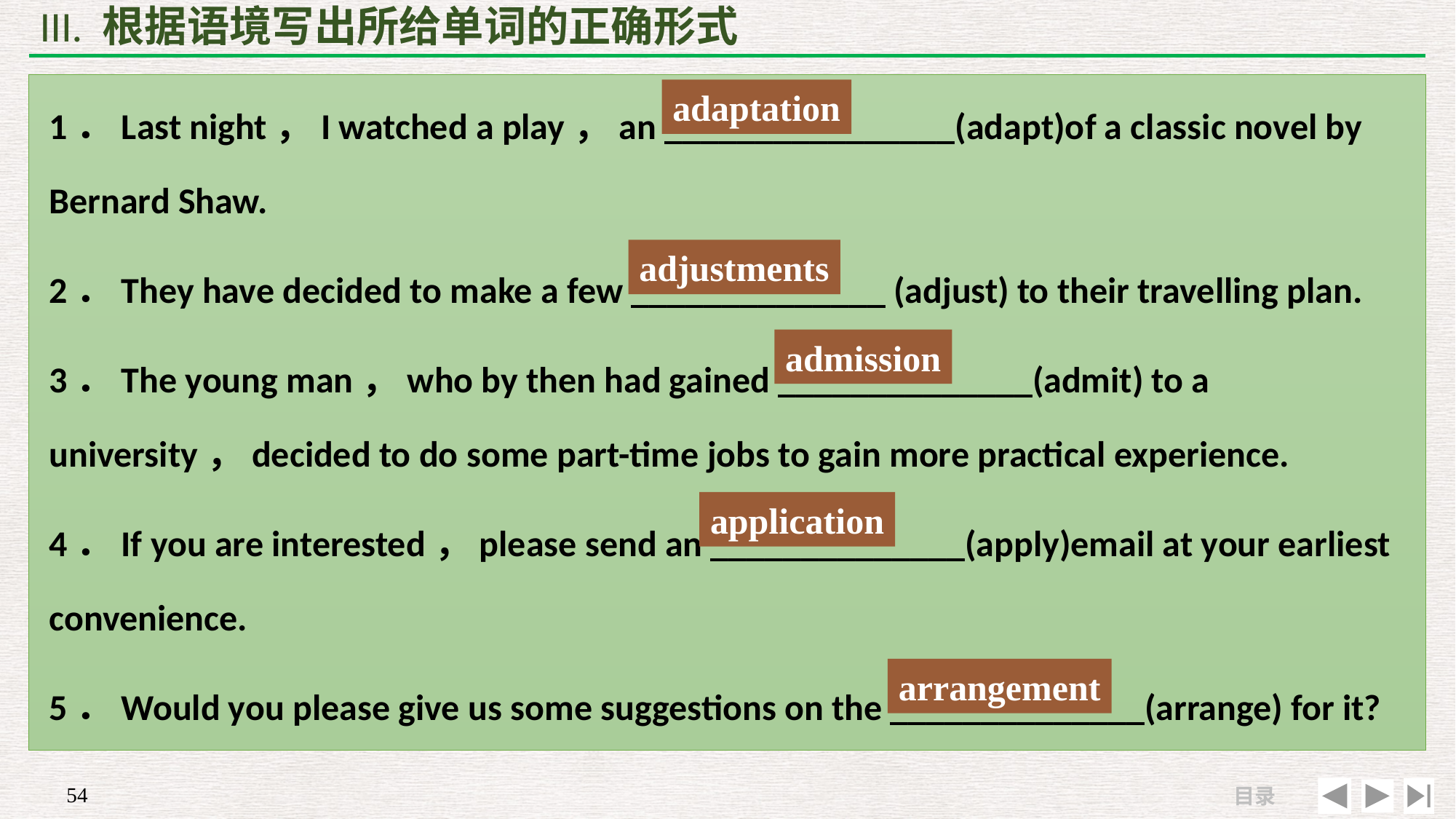

# III. 根据语境写出所给单词的正确形式
1．Last night，I watched a play，an ________________(adapt)of a classic novel by Bernard Shaw.
2．They have decided to make a few ______________ (adjust) to their travelling plan.
3．The young man，who by then had gained ______________(admit) to a university，decided to do some part-time jobs to gain more practical experience.
4．If you are interested，please send an ______________(apply)email at your earliest convenience.
5．Would you please give us some suggestions on the ______________(arrange) for it?

adaptation
adjustments
admission
application
arrangement